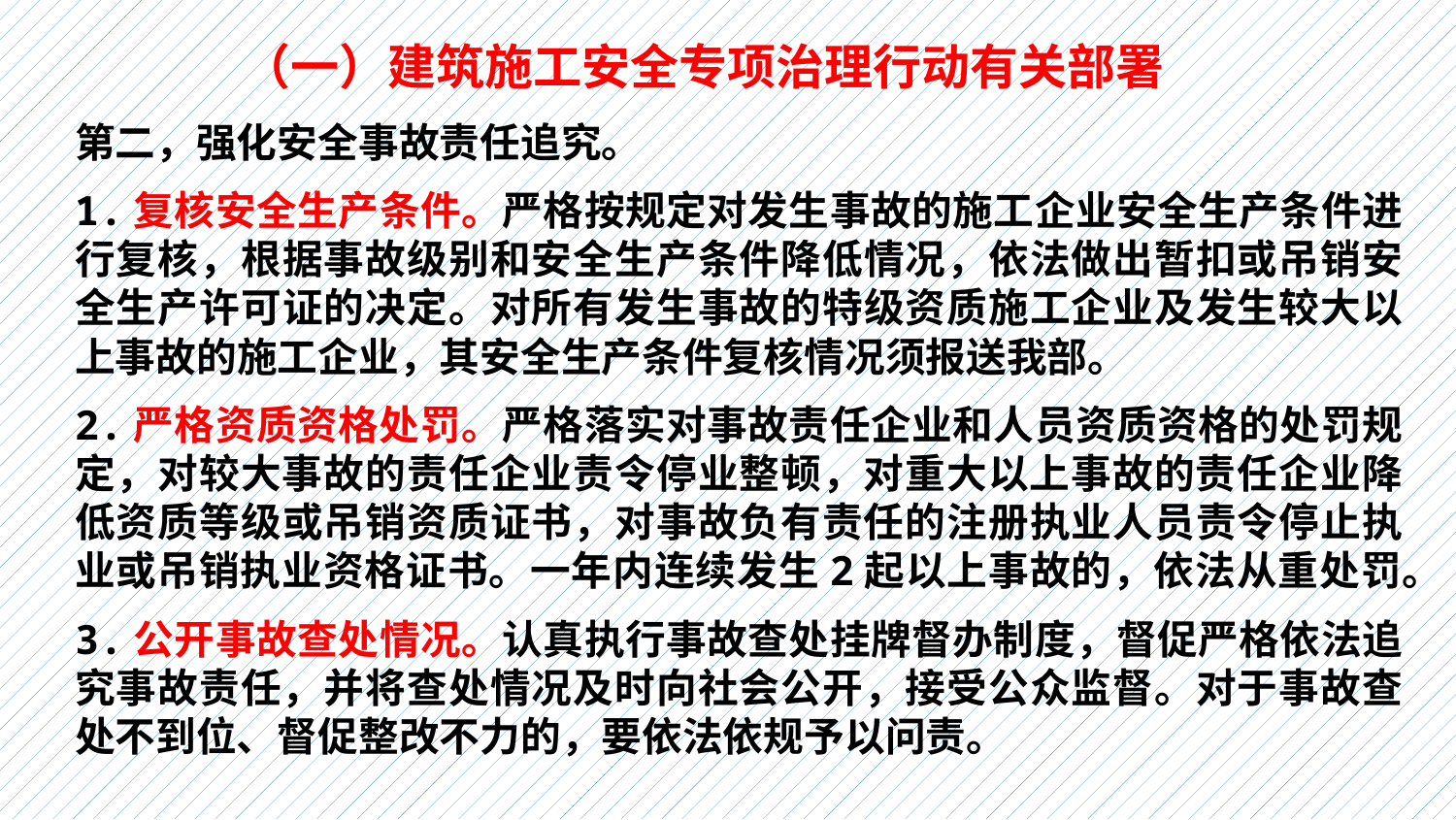

（一）建筑施工安全专项治理行动有关部署
第二，强化安全事故责任追究。
1.复核安全生产条件。严格按规定对发生事故的施工企业安全生产条件进行复核，根据事故级别和安全生产条件降低情况，依法做出暂扣或吊销安全生产许可证的决定。对所有发生事故的特级资质施工企业及发生较大以上事故的施工企业，其安全生产条件复核情况须报送我部。
2.严格资质资格处罚。严格落实对事故责任企业和人员资质资格的处罚规定，对较大事故的责任企业责令停业整顿，对重大以上事故的责任企业降低资质等级或吊销资质证书，对事故负有责任的注册执业人员责令停止执业或吊销执业资格证书。一年内连续发生2起以上事故的，依法从重处罚。
3.公开事故查处情况。认真执行事故查处挂牌督办制度，督促严格依法追究事故责任，并将查处情况及时向社会公开，接受公众监督。对于事故查处不到位、督促整改不力的，要依法依规予以问责。